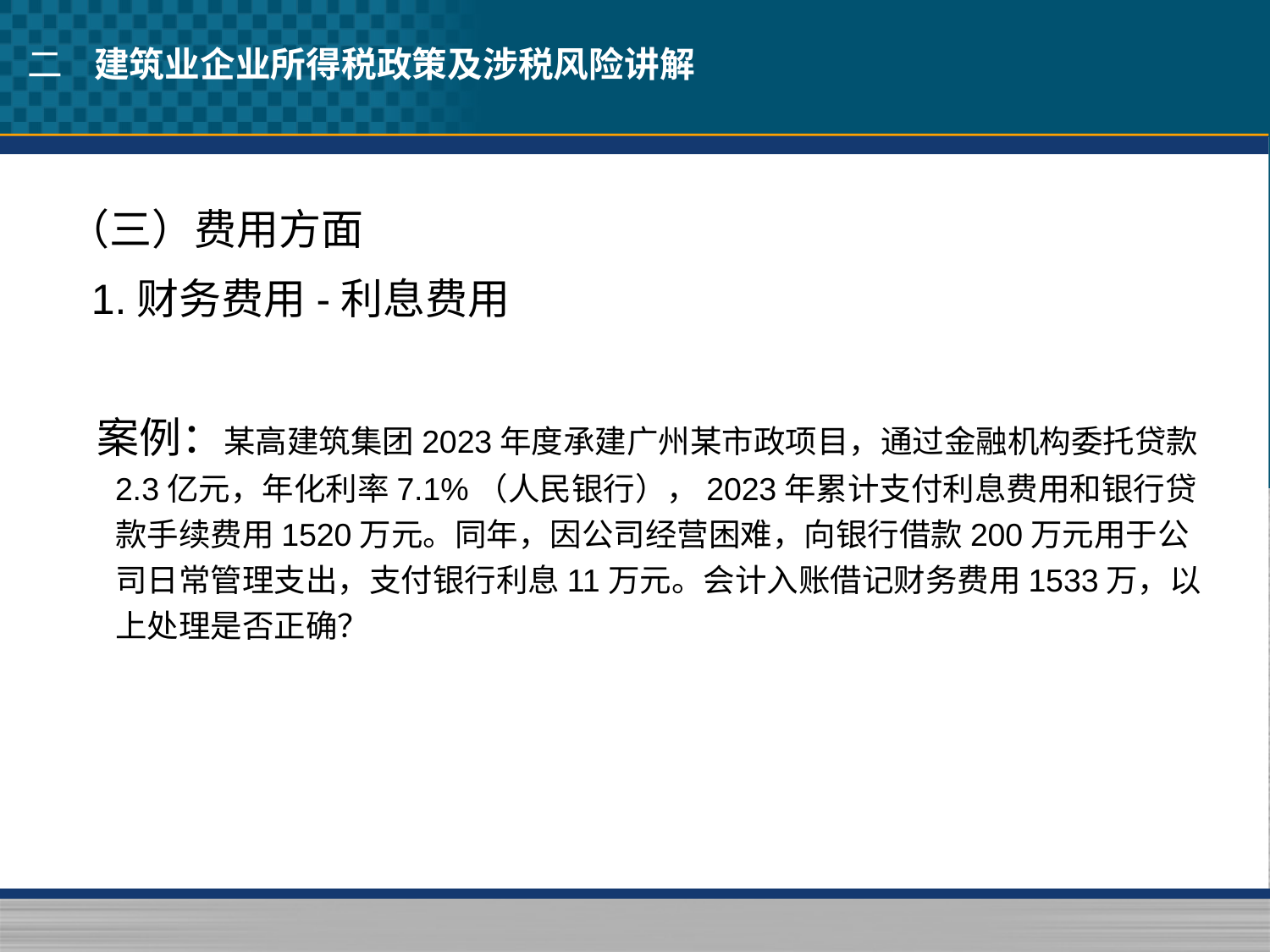

二    建筑业企业所得税政策及涉税风险讲解
（三）费用方面
  1.财务费用-利息费用

  案例：某高建筑集团2023年度承建广州某市政项目，通过金融机构委托贷款2.3亿元，年化利率7.1%（人民银行），2023年累计支付利息费用和银行贷款手续费用1520万元。同年，因公司经营困难，向银行借款200万元用于公司日常管理支出，支付银行利息11万元。会计入账借记财务费用1533万，以上处理是否正确？